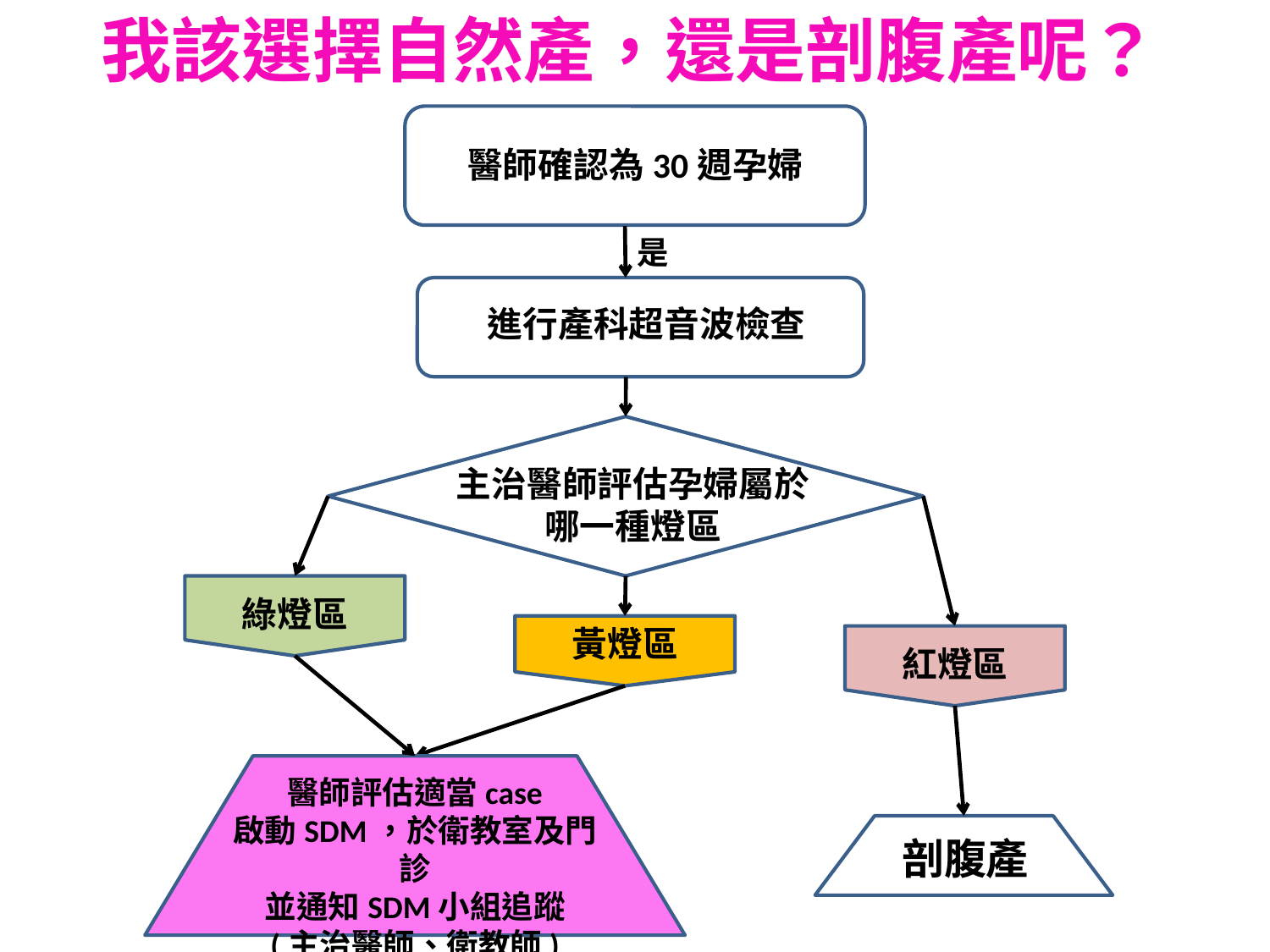

我該選擇自然產，還是剖腹產呢？

醫師確認為30週孕婦
是

進行產科超音波檢查

主治醫師評估孕婦屬於
哪一種燈區

綠燈區
黃燈區

紅燈區

醫師評估適當case
啟動SDM，於衛教室及門診
並通知SDM小組追蹤
(主治醫師、衛教師)

剖腹產